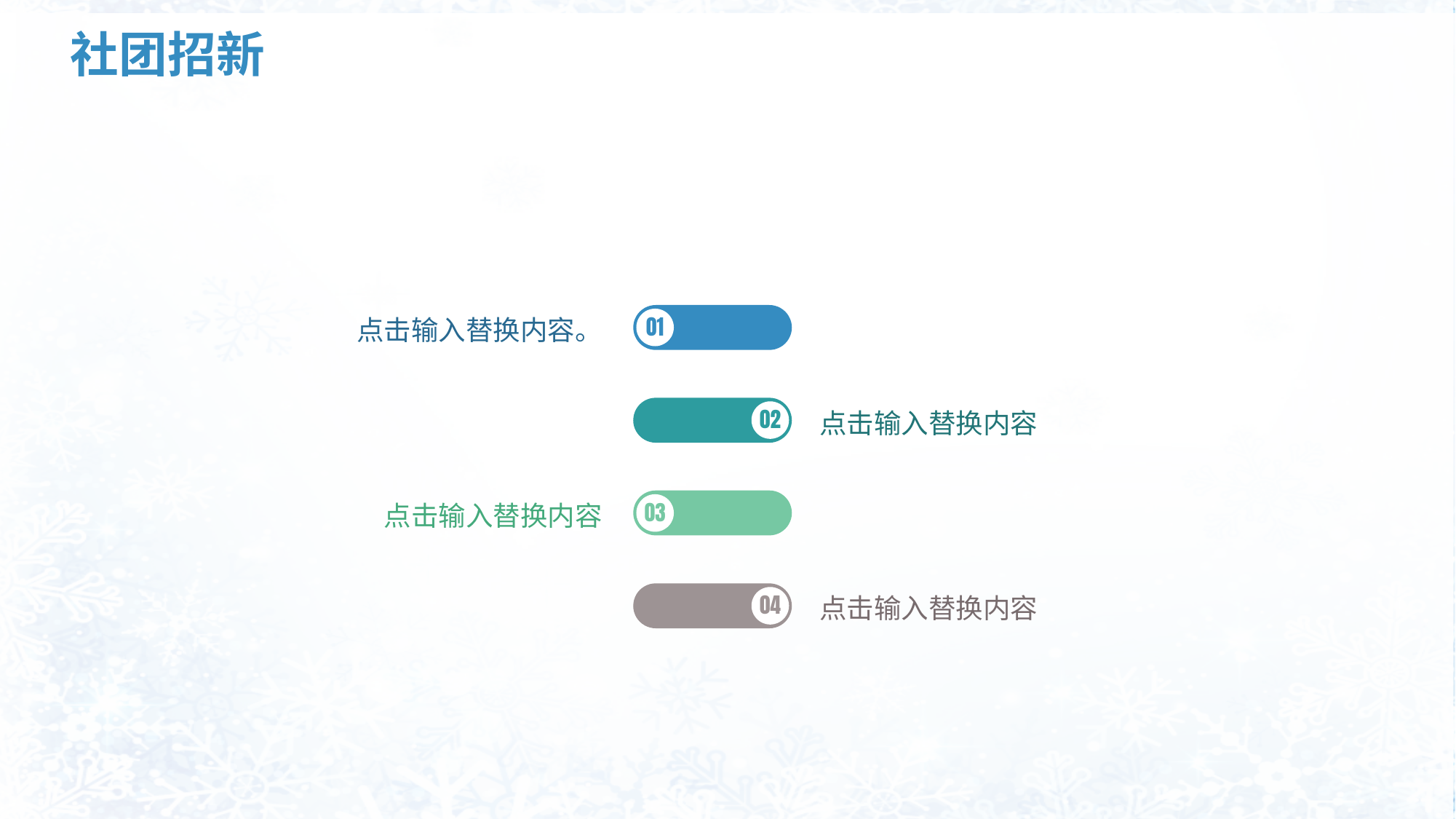

# 社团招新
点击输入替换内容。

01
点击输入替换内容

02
点击输入替换内容

03
点击输入替换内容

04